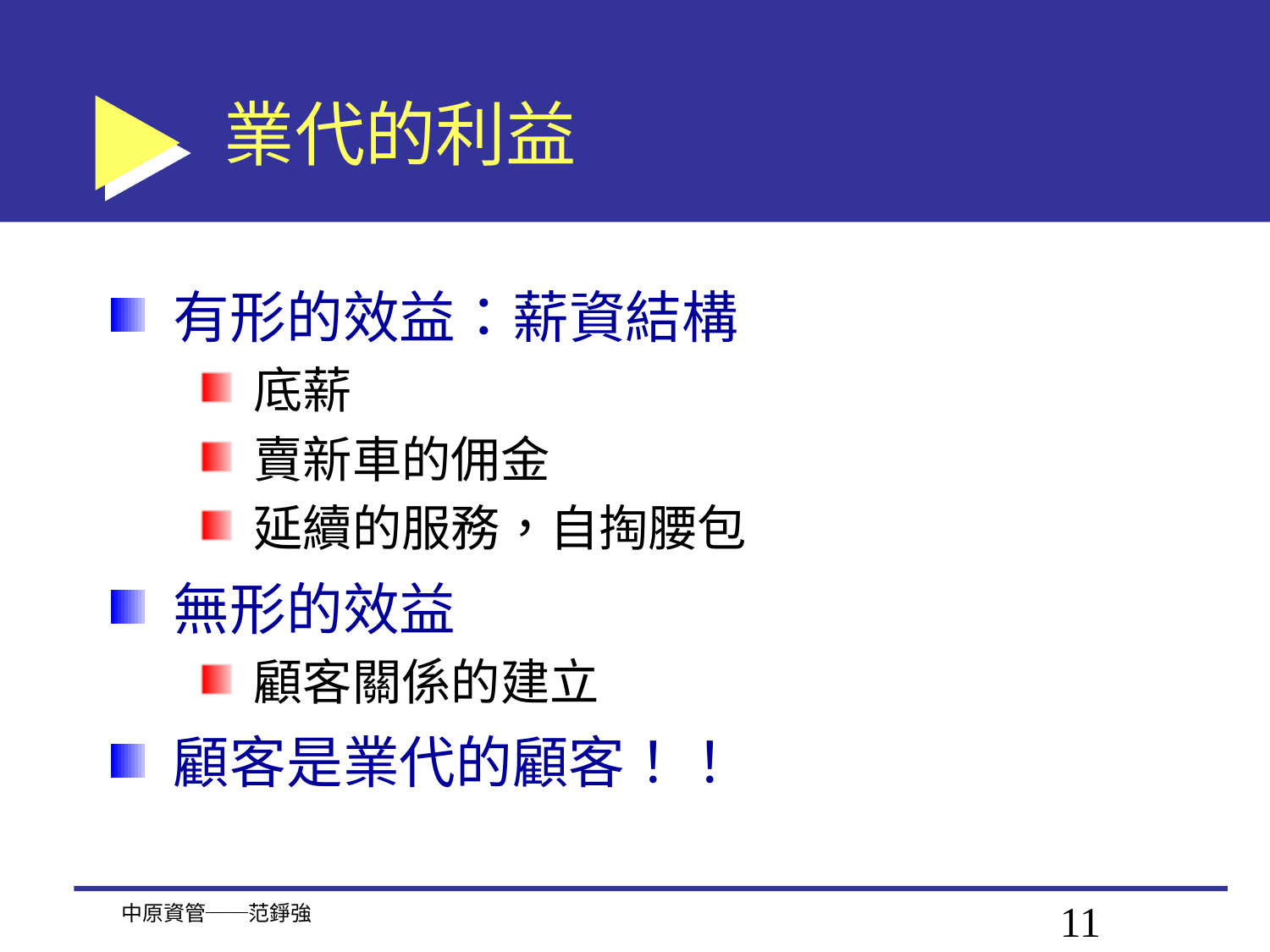

# 業代的利益
有形的效益：薪資結構
底薪
賣新車的佣金
延續的服務，自掏腰包
無形的效益
顧客關係的建立
顧客是業代的顧客！！